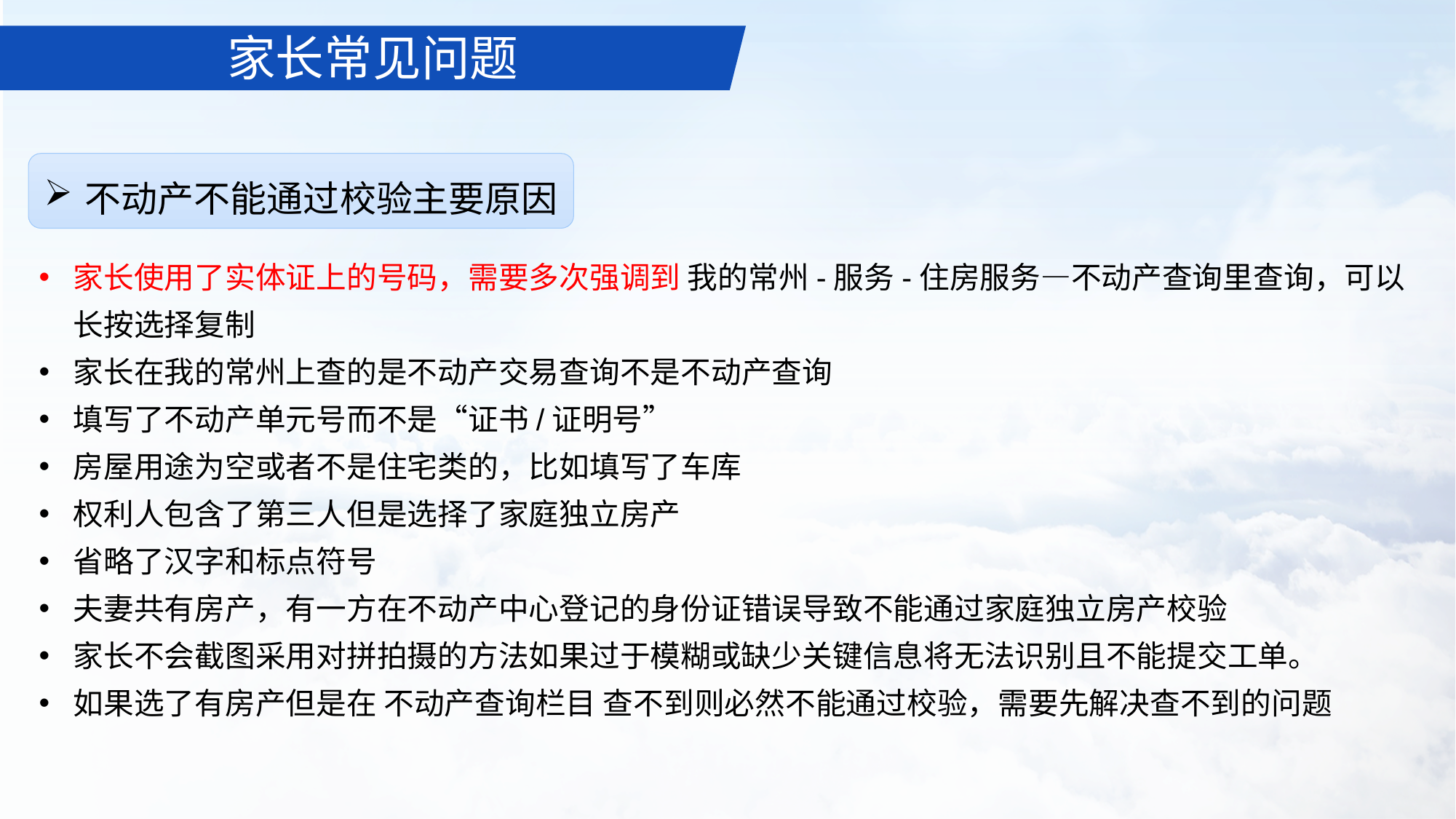

家长常见问题
不动产不能通过校验主要原因
家长使用了实体证上的号码，需要多次强调到 我的常州-服务-住房服务—不动产查询里查询，可以长按选择复制
家长在我的常州上查的是不动产交易查询不是不动产查询
填写了不动产单元号而不是“证书/证明号”
房屋用途为空或者不是住宅类的，比如填写了车库
权利人包含了第三人但是选择了家庭独立房产
省略了汉字和标点符号
夫妻共有房产，有一方在不动产中心登记的身份证错误导致不能通过家庭独立房产校验
家长不会截图采用对拼拍摄的方法如果过于模糊或缺少关键信息将无法识别且不能提交工单。
如果选了有房产但是在 不动产查询栏目 查不到则必然不能通过校验，需要先解决查不到的问题